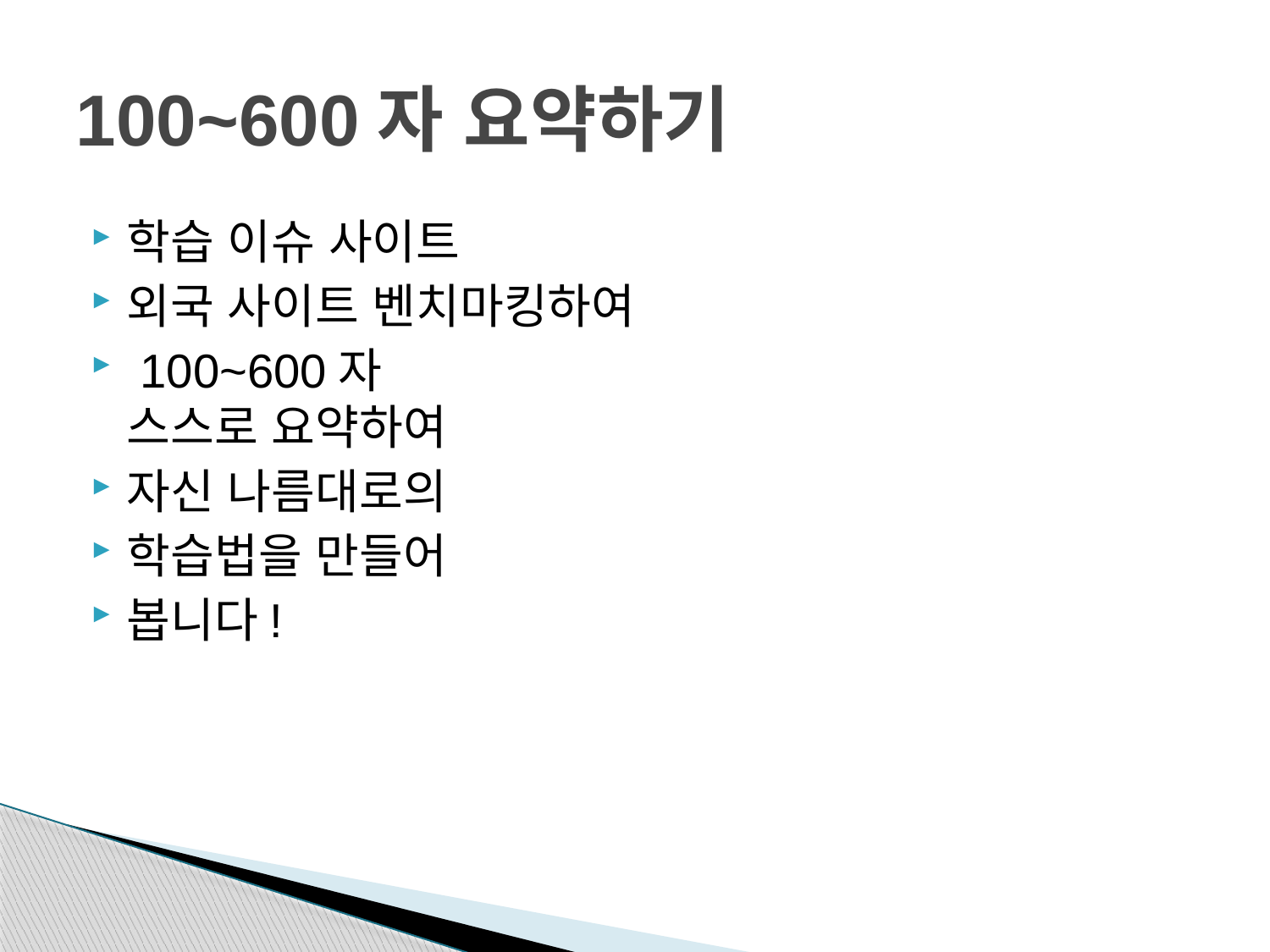

# 100~600자 요약하기
학습 이슈 사이트
외국 사이트 벤치마킹하여
 100~600자
스스로 요약하여
자신 나름대로의
학습법을 만들어
봅니다!